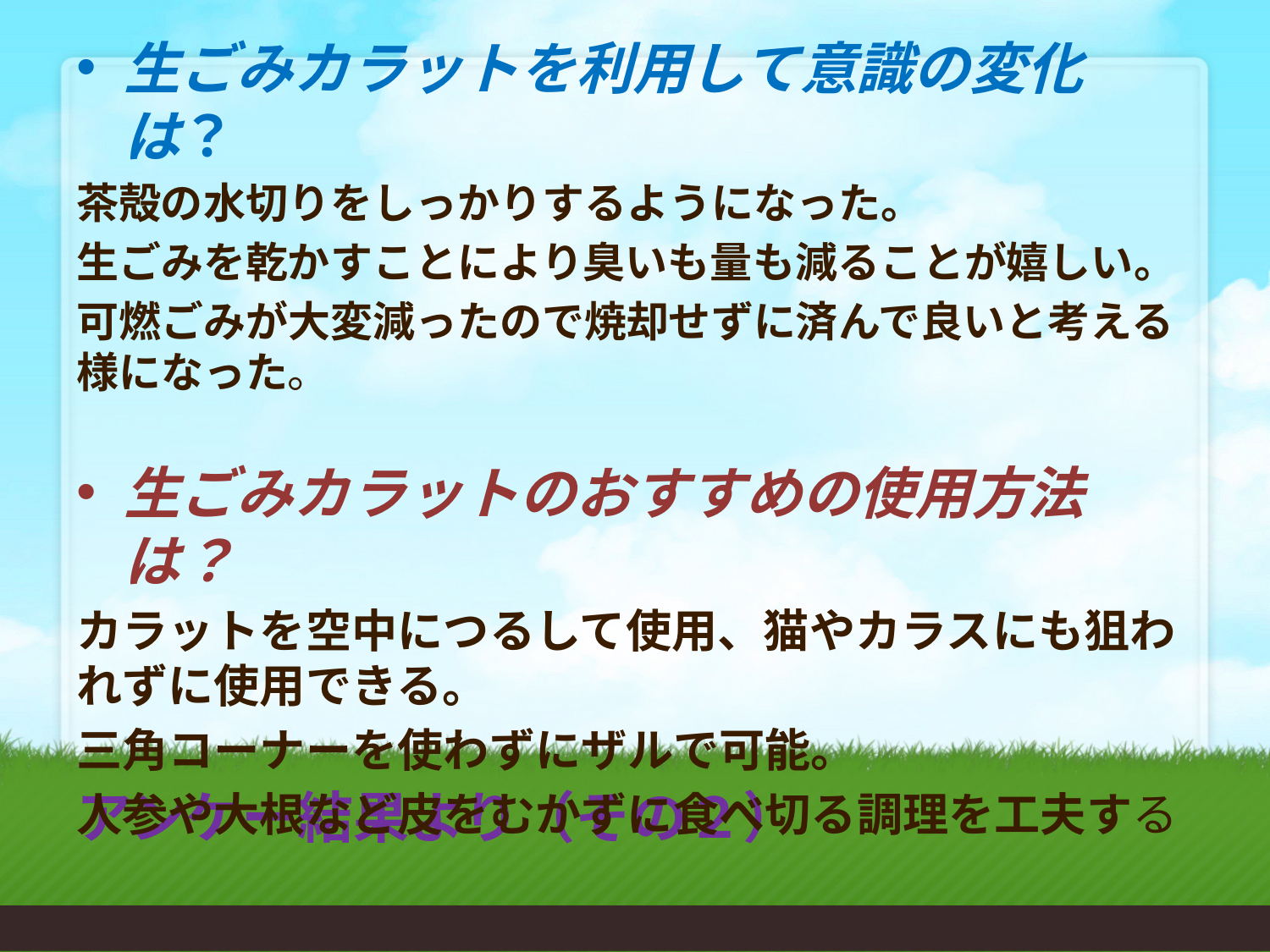

生ごみカラットを利用して意識の変化は？
茶殻の水切りをしっかりするようになった。
生ごみを乾かすことにより臭いも量も減ることが嬉しい。
可燃ごみが大変減ったので焼却せずに済んで良いと考える様になった。

生ごみカラットのおすすめの使用方法は？
カラットを空中につるして使用、猫やカラスにも狙われずに使用できる。
三角コーナーを使わずにザルで可能。
人参や大根など皮をむかずに食べ切る調理を工夫する
# アンケー結果より（その２）